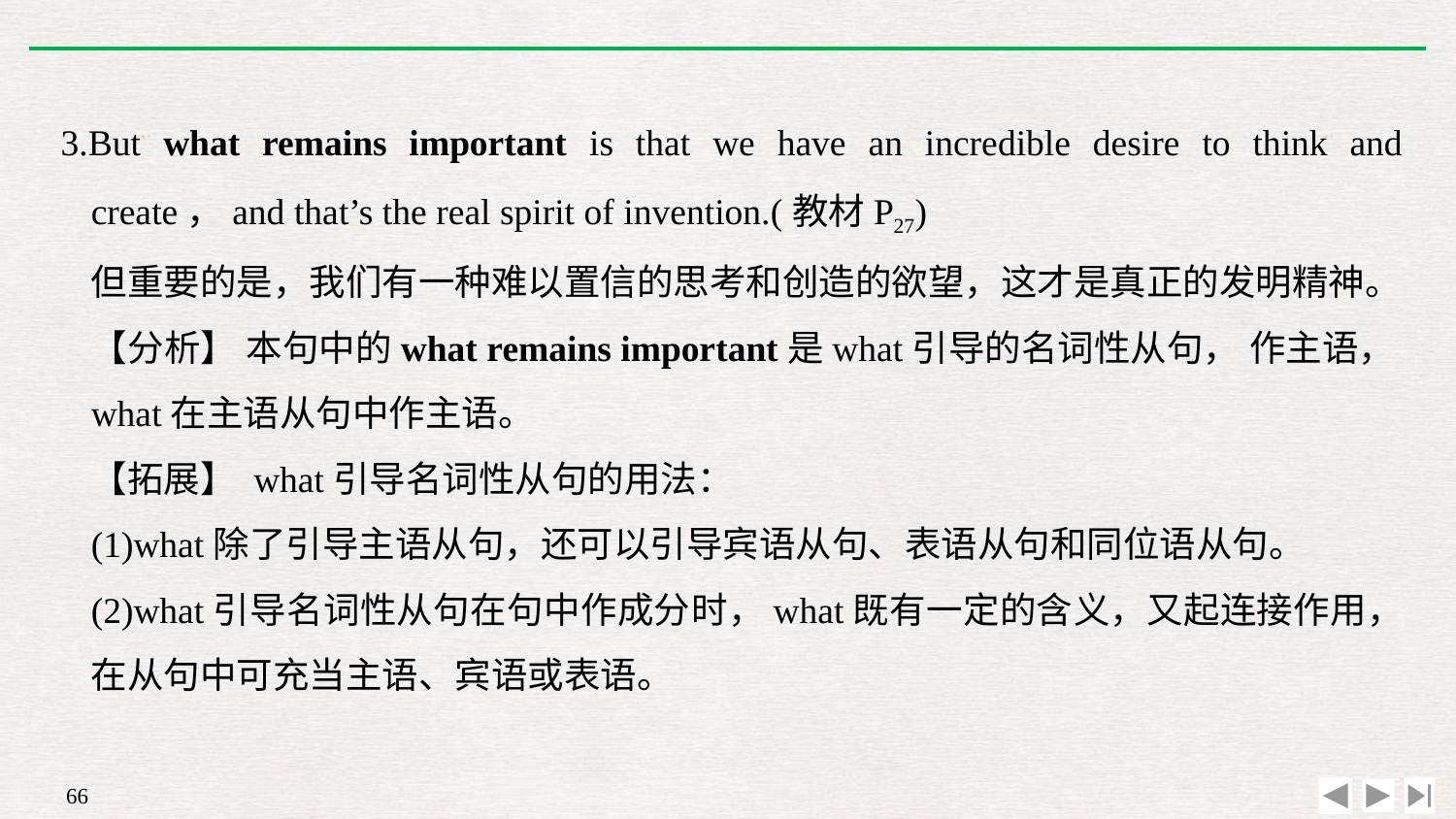

3.But what remains important is that we have an incredible desire to think and create，and that’s the real spirit of invention.(教材P27)
	但重要的是，我们有一种难以置信的思考和创造的欲望，这才是真正的发明精神。
	【分析】 本句中的what remains important是what引导的名词性从句， 作主语，what在主语从句中作主语。
	【拓展】 what引导名词性从句的用法：
	(1)what除了引导主语从句，还可以引导宾语从句、表语从句和同位语从句。
	(2)what引导名词性从句在句中作成分时，what既有一定的含义，又起连接作用，在从句中可充当主语、宾语或表语。